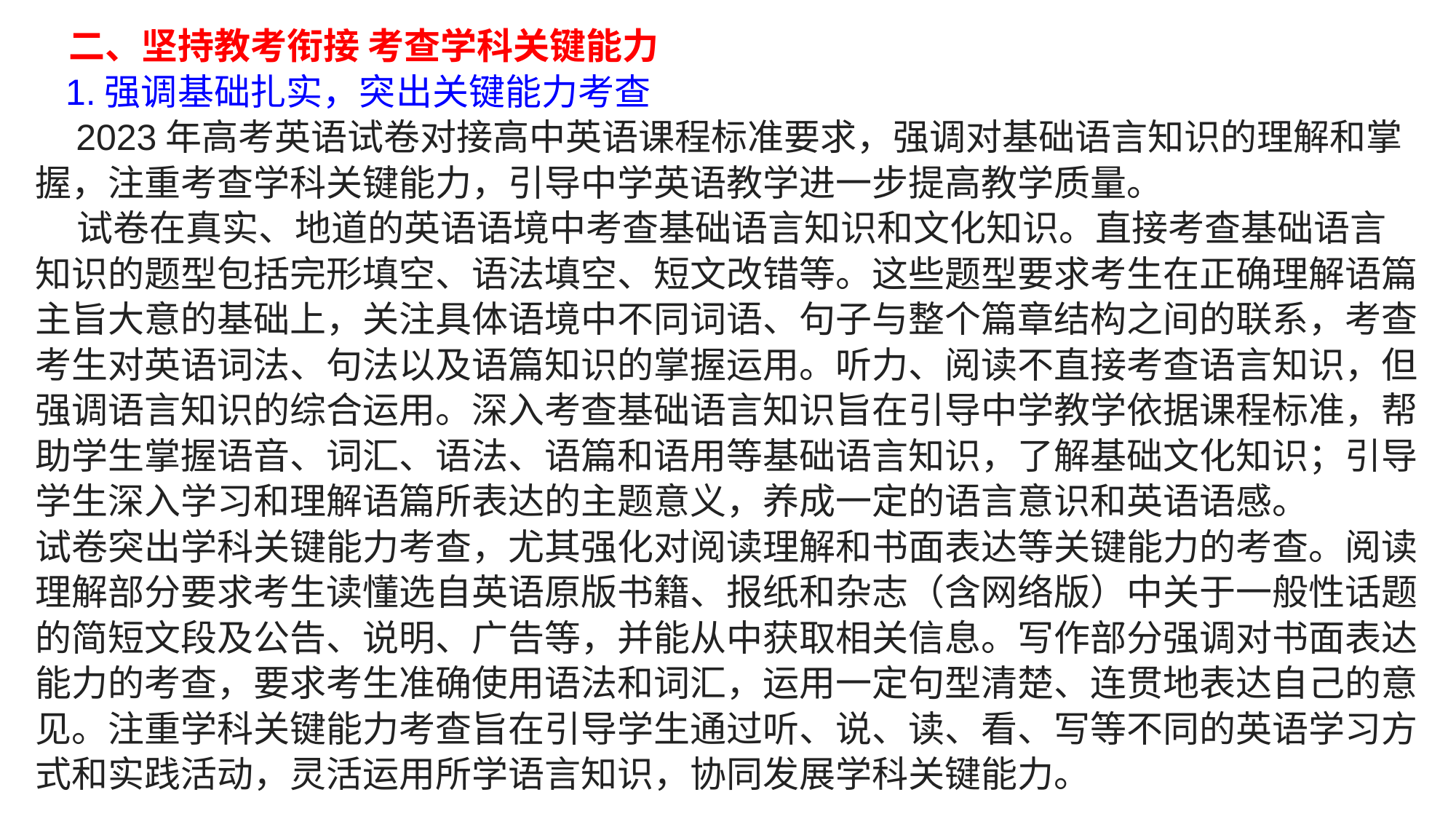

二、坚持教考衔接 考查学科关键能力
   1.强调基础扎实，突出关键能力考查
    2023年高考英语试卷对接高中英语课程标准要求，强调对基础语言知识的理解和掌握，注重考查学科关键能力，引导中学英语教学进一步提高教学质量。
    试卷在真实、地道的英语语境中考查基础语言知识和文化知识。直接考查基础语言知识的题型包括完形填空、语法填空、短文改错等。这些题型要求考生在正确理解语篇主旨大意的基础上，关注具体语境中不同词语、句子与整个篇章结构之间的联系，考查考生对英语词法、句法以及语篇知识的掌握运用。听力、阅读不直接考查语言知识，但强调语言知识的综合运用。深入考查基础语言知识旨在引导中学教学依据课程标准，帮助学生掌握语音、词汇、语法、语篇和语用等基础语言知识，了解基础文化知识；引导学生深入学习和理解语篇所表达的主题意义，养成一定的语言意识和英语语感。
试卷突出学科关键能力考查，尤其强化对阅读理解和书面表达等关键能力的考查。阅读理解部分要求考生读懂选自英语原版书籍、报纸和杂志（含网络版）中关于一般性话题的简短文段及公告、说明、广告等，并能从中获取相关信息。写作部分强调对书面表达能力的考查，要求考生准确使用语法和词汇，运用一定句型清楚、连贯地表达自己的意见。注重学科关键能力考查旨在引导学生通过听、说、读、看、写等不同的英语学习方式和实践活动，灵活运用所学语言知识，协同发展学科关键能力。